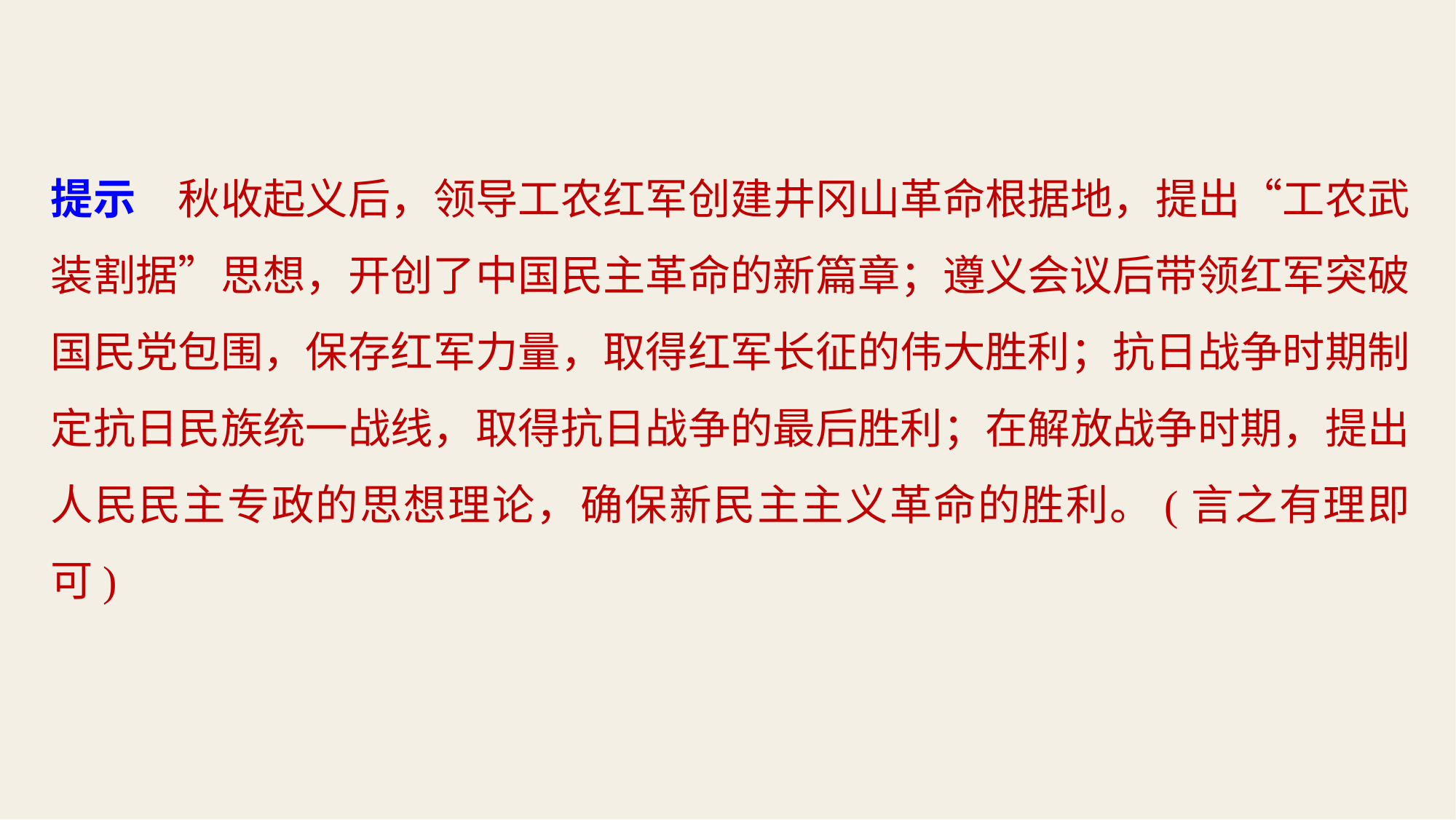

提示　秋收起义后，领导工农红军创建井冈山革命根据地，提出“工农武装割据”思想，开创了中国民主革命的新篇章；遵义会议后带领红军突破国民党包围，保存红军力量，取得红军长征的伟大胜利；抗日战争时期制定抗日民族统一战线，取得抗日战争的最后胜利；在解放战争时期，提出人民民主专政的思想理论，确保新民主主义革命的胜利。(言之有理即可)